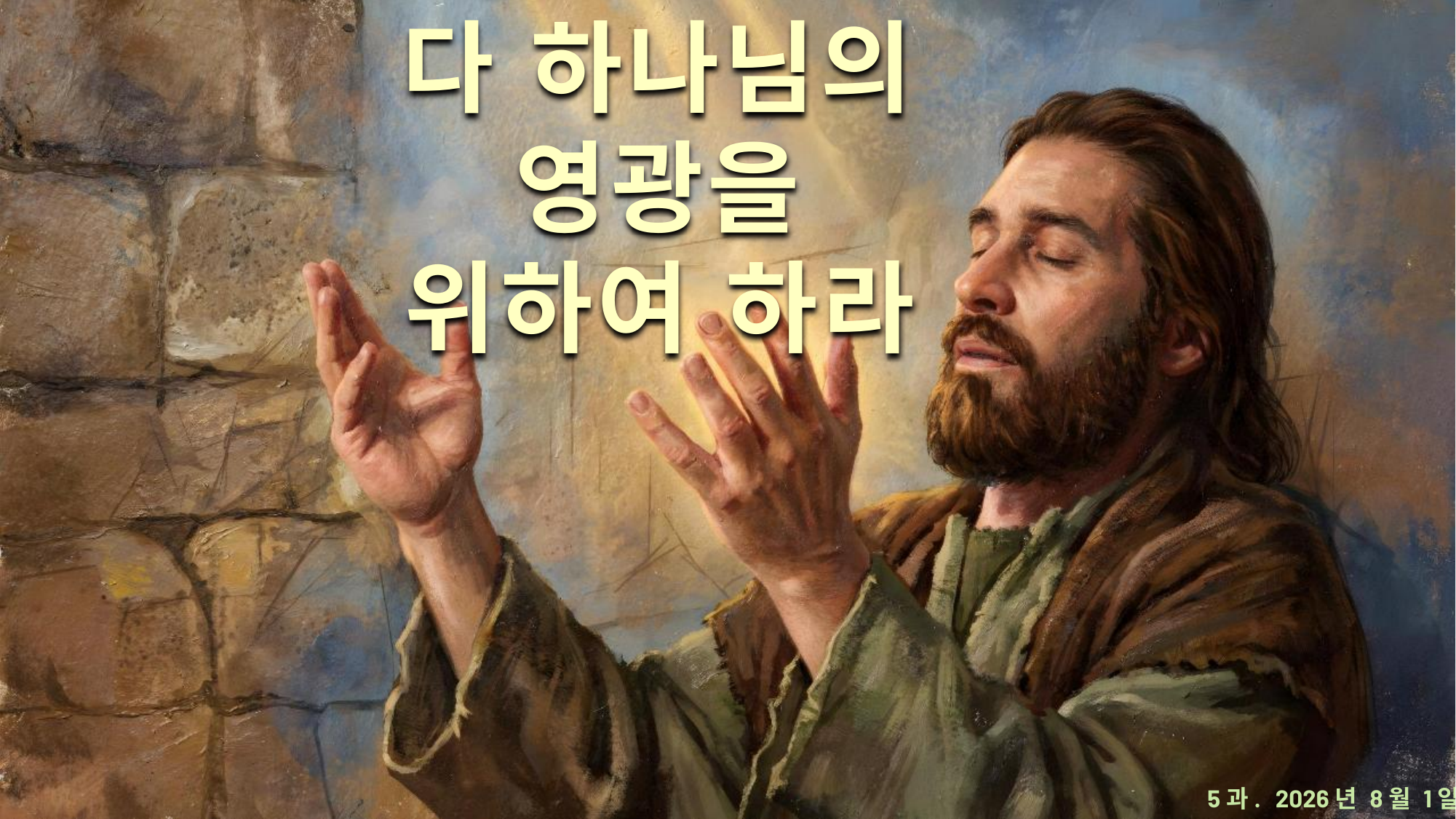

다 하나님의 영광을 위하여 하라
5과.   2026년 8월 1일